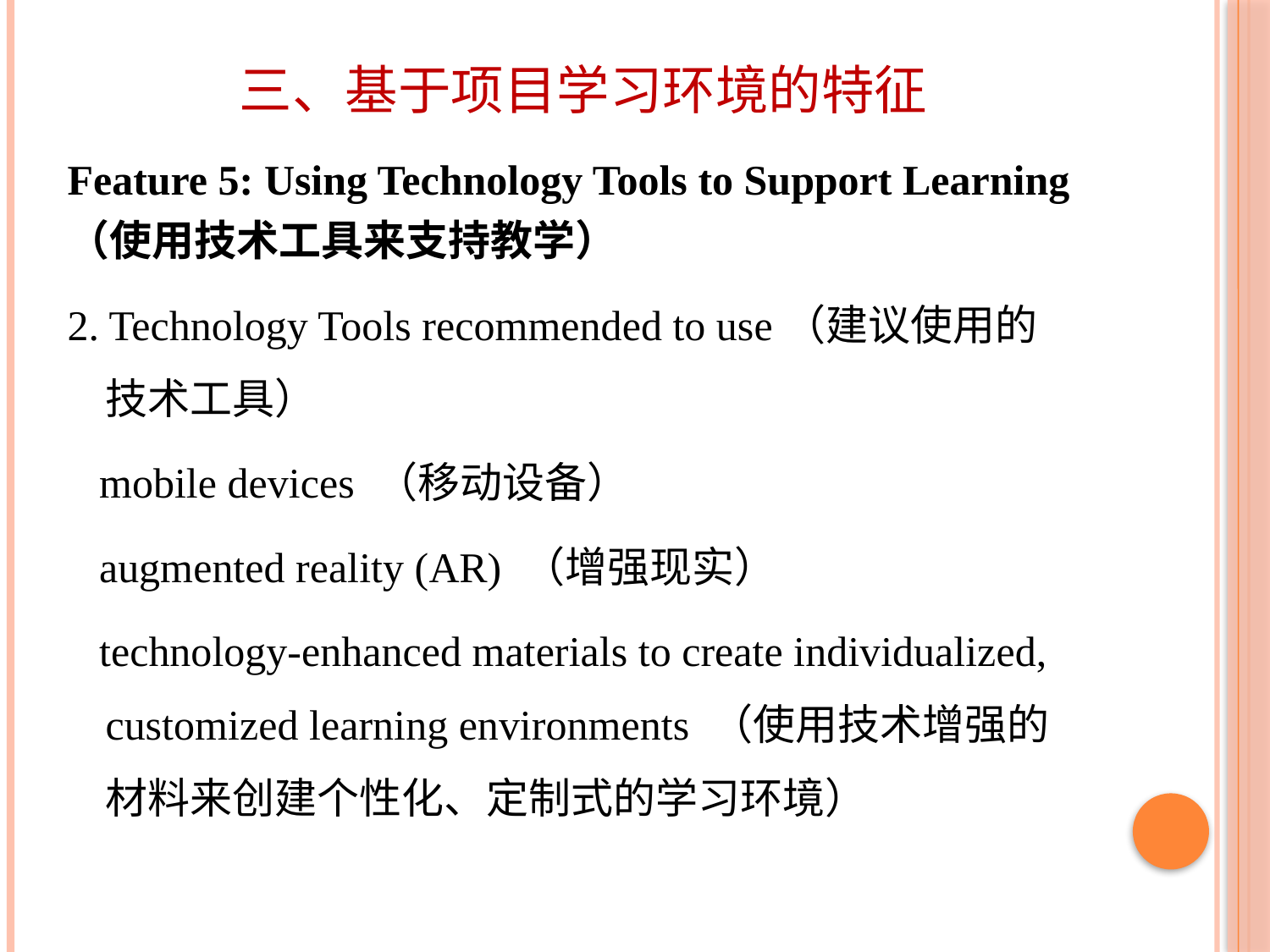

# 三、基于项目学习环境的特征
Feature 5: Using Technology Tools to Support Learning
（使用技术工具来支持教学）
2. Technology Tools recommended to use（建议使用的技术工具）
   mobile devices （移动设备）
   augmented reality (AR) （增强现实）
   technology-enhanced materials to create individualized, customized learning environments （使用技术增强的材料来创建个性化、定制式的学习环境）